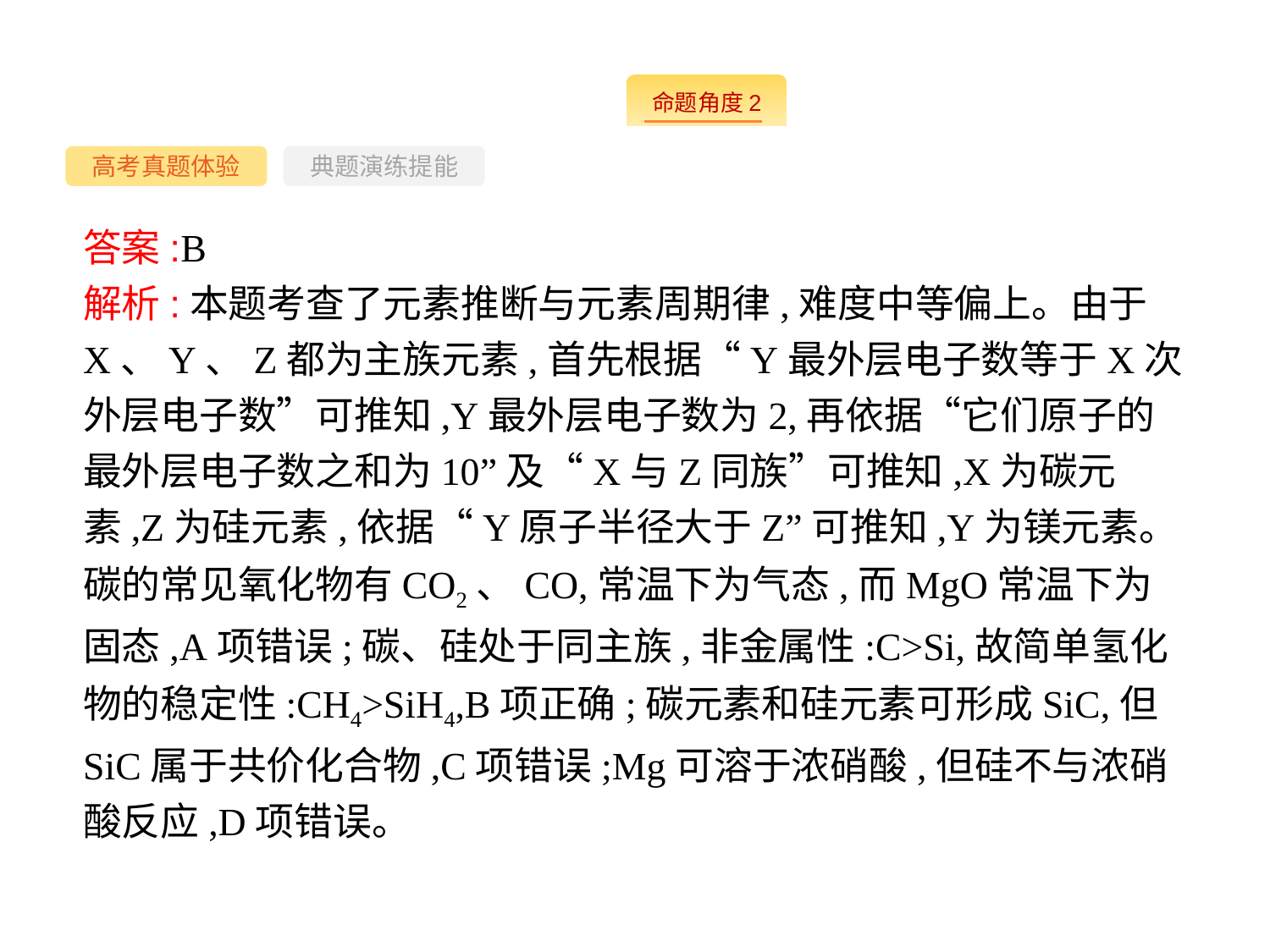

-34-
高考真题体验
典题演练提能
答案:B
解析:本题考查了元素推断与元素周期律,难度中等偏上。由于X、Y、Z都为主族元素,首先根据“Y最外层电子数等于X次外层电子数”可推知,Y最外层电子数为2,再依据“它们原子的最外层电子数之和为10”及“X与Z同族”可推知,X为碳元素,Z为硅元素,依据“Y原子半径大于Z”可推知,Y为镁元素。碳的常见氧化物有CO2、CO,常温下为气态,而MgO常温下为固态,A项错误;碳、硅处于同主族,非金属性:C>Si,故简单氢化物的稳定性:CH4>SiH4,B项正确;碳元素和硅元素可形成SiC,但SiC属于共价化合物,C项错误;Mg可溶于浓硝酸,但硅不与浓硝酸反应,D项错误。